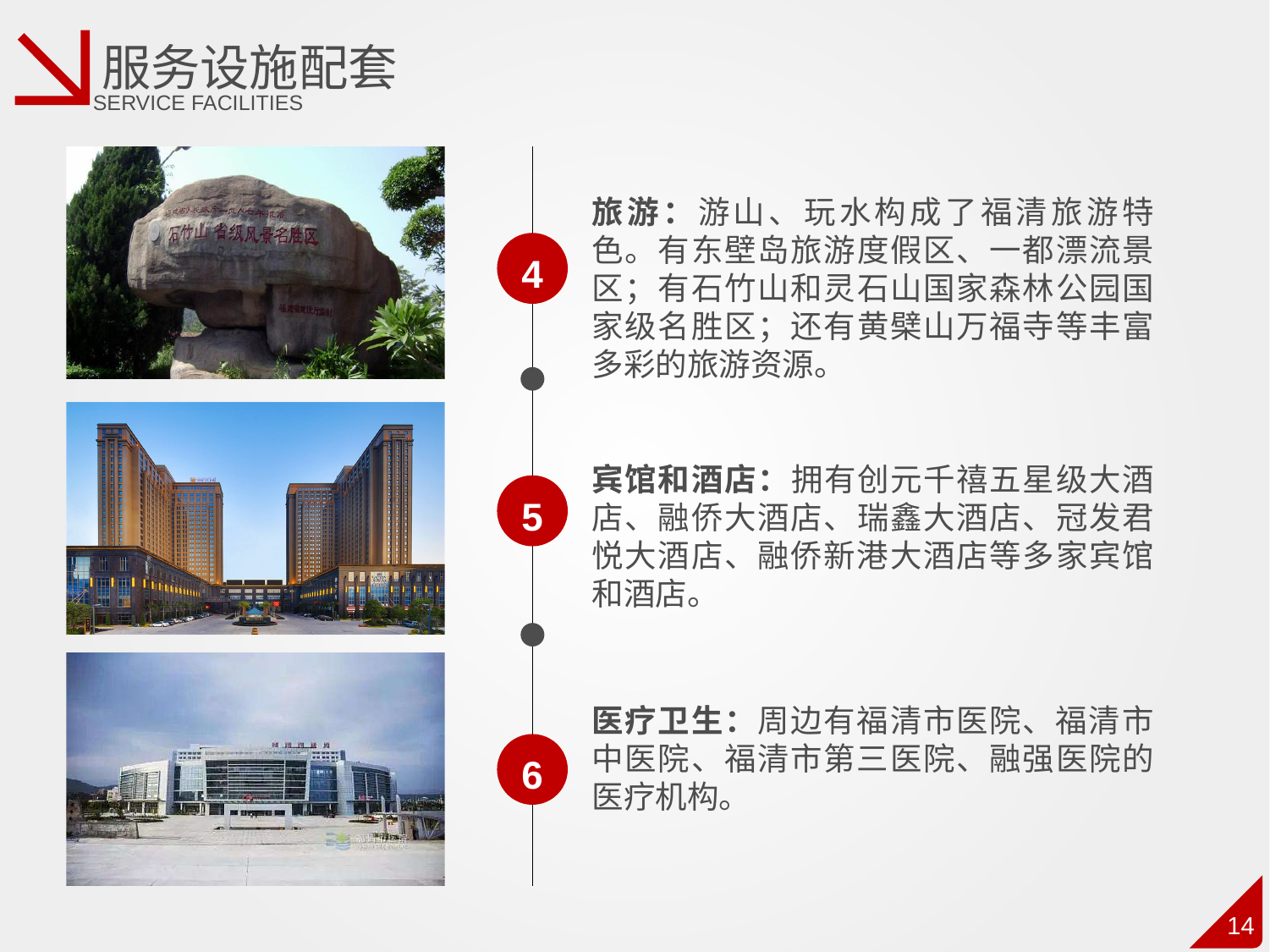

服务设施配套
Service facilities

旅游：游山、玩水构成了福清旅游特色。有东壁岛旅游度假区、一都漂流景区；有石竹山和灵石山国家森林公园国家级名胜区；还有黄檗山万福寺等丰富多彩的旅游资源。
4

宾馆和酒店：拥有创元千禧五星级大酒店、融侨大酒店、瑞鑫大酒店、冠发君悦大酒店、融侨新港大酒店等多家宾馆和酒店。
5

医疗卫生：周边有福清市医院、福清市中医院、福清市第三医院、融强医院的医疗机构。
6